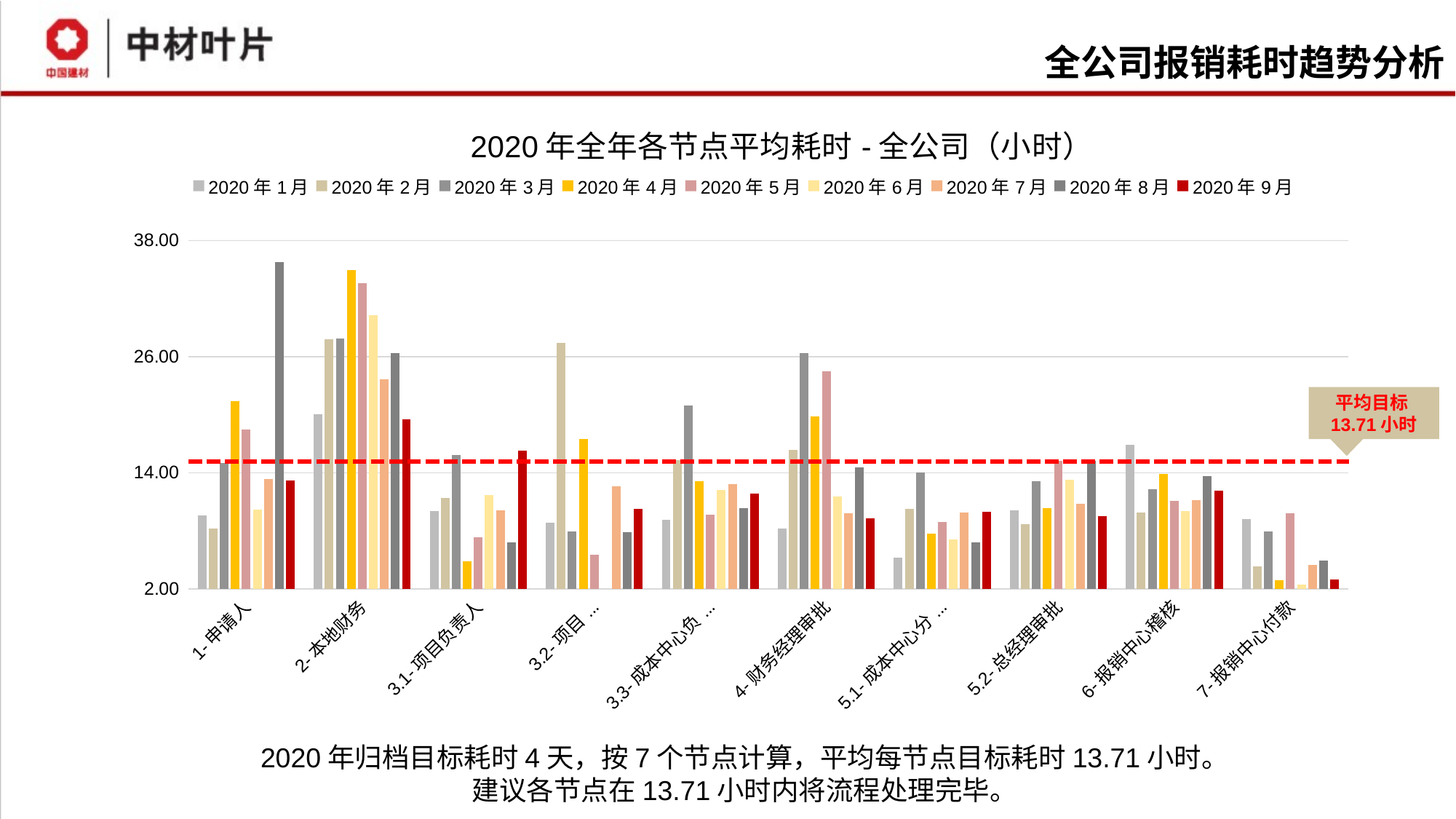

# 全公司报销耗时趋势分析

### Chart: 2020年全年各节点平均耗时-全公司（小时）

| Category | 2020年1月 | 2020年2月 | 2020年3月 | 2020年4月 | 2020年5月 | 2020年6月 | 2020年7月 | 2020年8月 | 2020年9月 |
|---|---|---|---|---|---|---|---|---|---|
| 1-申请人 | 9.62103276353123 | 8.20832594560318 | 14.9908634992387 | 21.4186263736254 | 18.4858864165222 | 10.1974029629584 | 13.3518171296298 | 35.7900857338797 | 13.1951156690759 |
| 2-本地财务 | 20.0225705127881 | 27.8148689728095 | 27.8524063180646 | 34.9435247747751 | 33.5874303944287 | 30.2660547504075 | 23.662463381458 | 26.3413818860896 | 19.5249126778771 |
| 3.1-项目负责人 | 10.0771099290256 | 11.3990277777339 | 15.8377777777787 | 4.84234126984042 | 7.34947222218615 | 11.7020833333406 | 10.0935937499926 | 6.81717171717901 | 16.2556451613031 |
| 3.2-项目管理专员 | 8.87162345679632 | 27.4422222219457 | 7.95648148149485 | 17.4874206349902 | 5.53097222226642 | 1.95712418301606 | 12.6269965277715 | 7.89476562499295 | 10.2650815217412 |
| 3.3-成本中心负责人/部门经理审批 | 9.13834376188604 | 15.3294444443833 | 20.9673974116228 | 13.0956648745544 | 9.63241472475777 | 12.1944031084682 | 12.8193632143885 | 10.3152369477884 | 11.8786357367991 |
| 4-财务经理审批 | 8.25998223519229 | 16.3246246246523 | 26.3618393393864 | 19.7990252976207 | 24.459470702039 | 11.5681107549809 | 9.81046497584548 | 14.539551127218 | 9.2797415611742 |
| 5.1-成本中心分管/主管高管审批 | 5.22426131688084 | 10.3043615984436 | 14.0229214560622 | 7.72702469135402 | 8.95069664903262 | 7.08940307327337 | 9.86974235104509 | 6.82148491083838 | 10.0038329604818 |
| 5.2-总经理审批 | 10.1089024389785 | 8.67441506410027 | 13.1637187009406 | 10.3277522935788 | 15.247791327918 | 13.2903896103883 | 10.7672179813405 | 15.2481182447086 | 9.51650037793312 |
| 6-报销中心稽核 | 16.8857127700182 | 9.92412669870461 | 12.3147083333501 | 13.8529914529926 | 11.0830537749196 | 10.0786421670147 | 11.1386217075414 | 13.6686776620372 | 12.1610729746453 |
| 7-报销中心付款 | 9.24822331166224 | 4.35931372546157 | 7.95540780141984 | 2.91907859078705 | 9.81500508751052 | 2.47825627853836 | 4.44533021959056 | 4.90461037770181 | 3.00360475464133 |
平均目标13.71小时
2020年归档目标耗时4天，按7个节点计算，平均每节点目标耗时13.71小时。
建议各节点在13.71小时内将流程处理完毕。